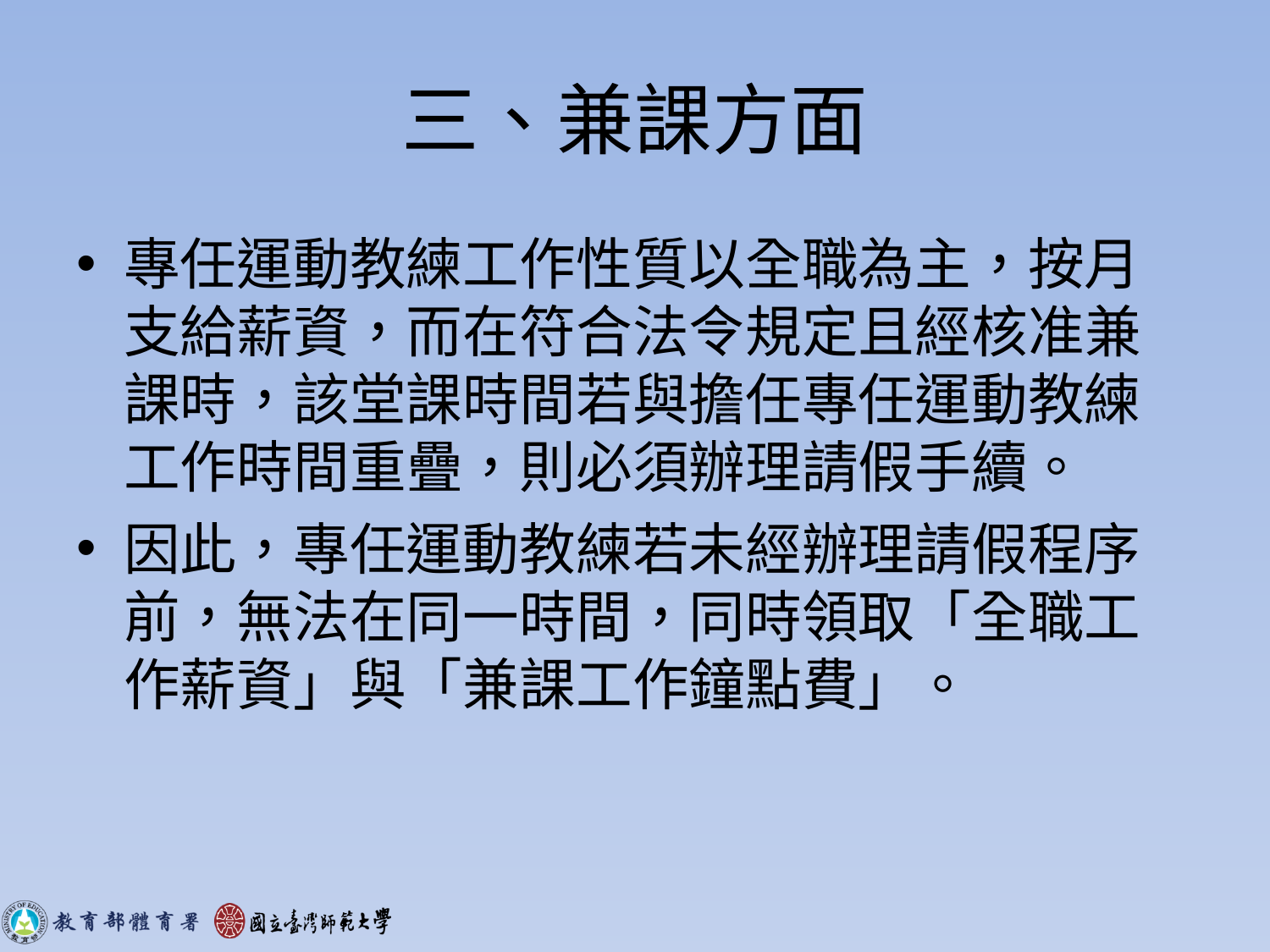

# 三、兼課方面
專任運動教練工作性質以全職為主，按月支給薪資，而在符合法令規定且經核准兼課時，該堂課時間若與擔任專任運動教練工作時間重疊，則必須辦理請假手續。
因此，專任運動教練若未經辦理請假程序前，無法在同一時間，同時領取「全職工作薪資」與「兼課工作鐘點費」。